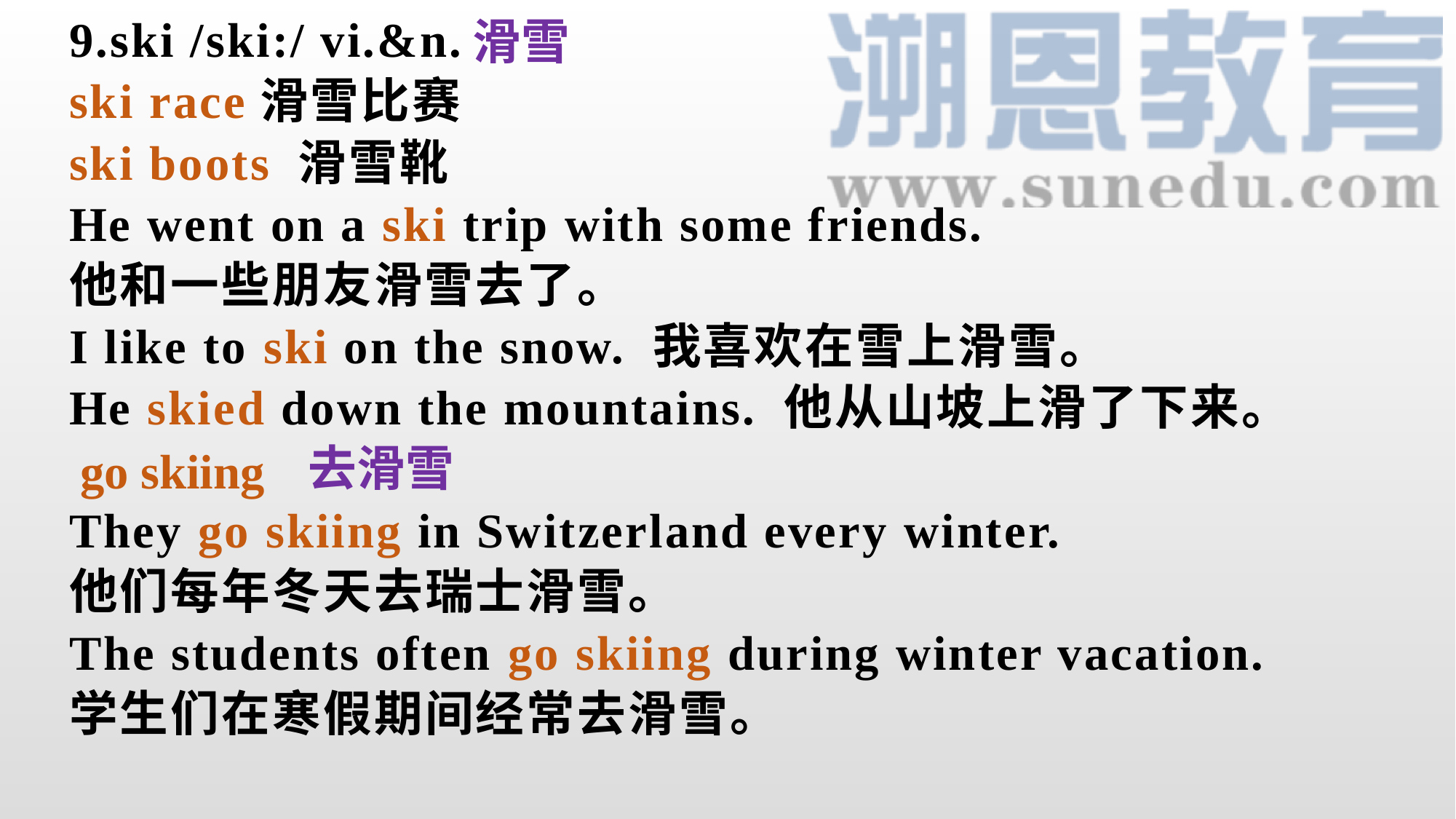

滑雪
9.ski /ski:/ vi.&n.
ski race滑雪比赛
ski boots 滑雪靴
He went on a ski trip with some friends.
他和一些朋友滑雪去了。
I like to ski on the snow. 我喜欢在雪上滑雪。
He skied down the mountains. 他从山坡上滑了下来。
                 去滑雪
They go skiing in Switzerland every winter.
他们每年冬天去瑞士滑雪。
The students often go skiing during winter vacation.
学生们在寒假期间经常去滑雪。
 go skiing